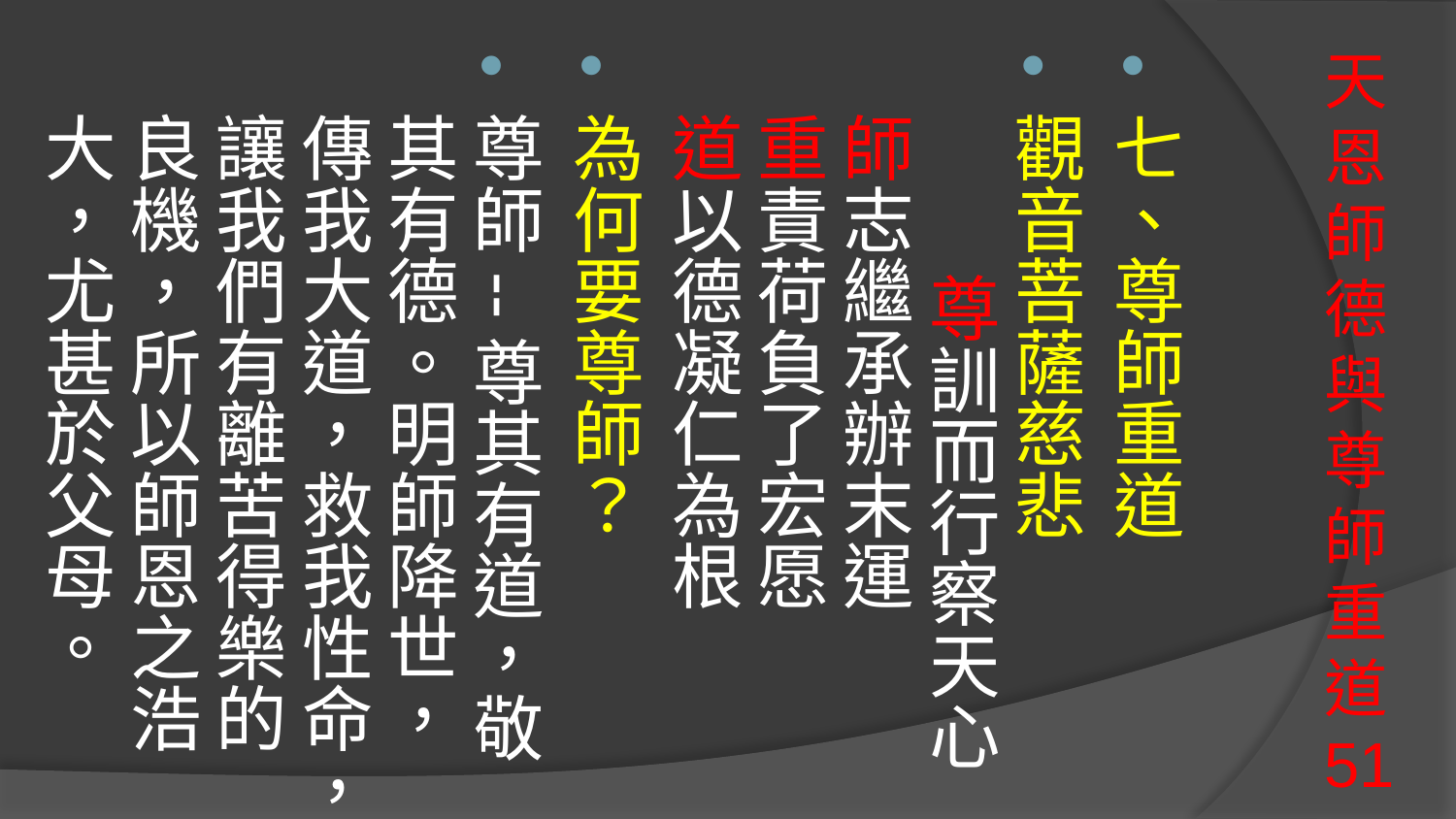

# 天恩師德與尊師重道 51
七、尊師重道
觀音菩薩慈悲                         尊訓而行察天心
師志繼承辦末運
重責荷負了宏愿
道以德凝仁為根
為何要尊師？
尊師--尊其有道，敬其有德。明師降世，傳我大道，救我性命，讓我們有離苦得樂的良機，所以師恩之浩大，尤甚於父母。